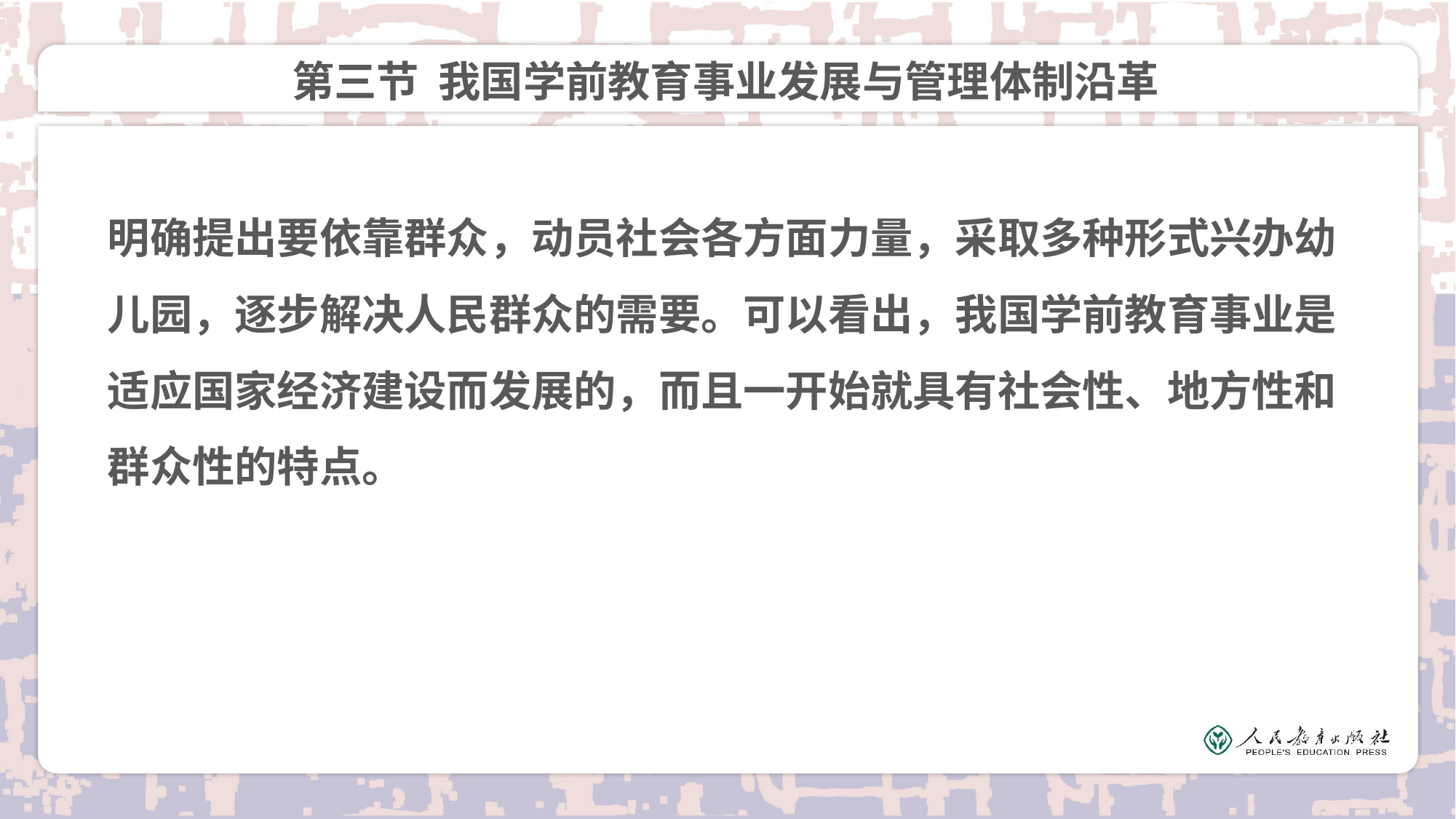

# 第三节  我国学前教育事业发展与管理体制沿革
明确提出要依靠群众，动员社会各方面力量，采取多种形式兴办幼儿园，逐步解决人民群众的需要。可以看出，我国学前教育事业是适应国家经济建设而发展的，而且一开始就具有社会性、地方性和群众性的特点。